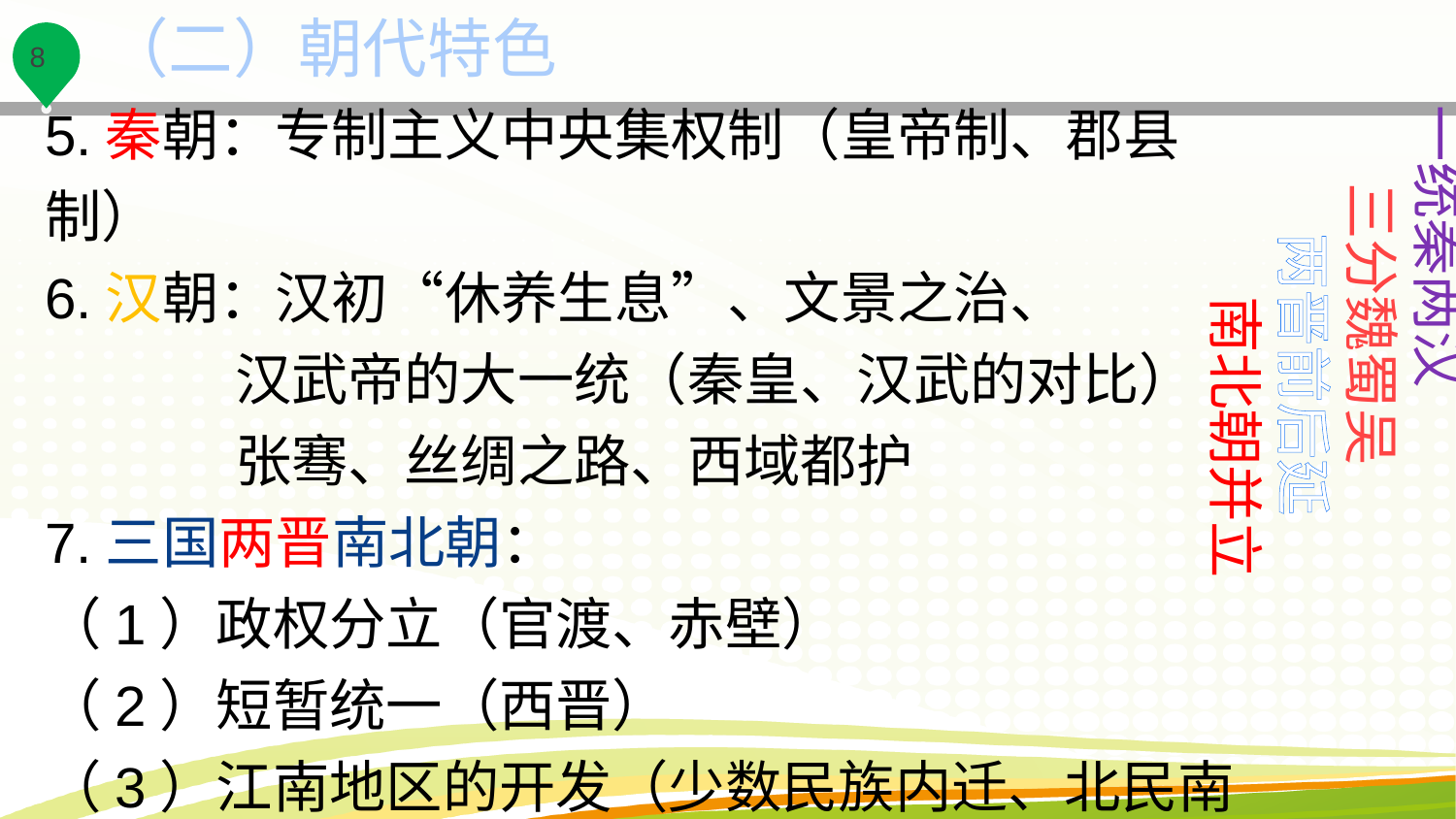

（二）朝代特色
5.秦朝：专制主义中央集权制（皇帝制、郡县制）
6.汉朝：汉初“休养生息”、文景之治、
              汉武帝的大一统（秦皇、汉武的对比）
              张骞、丝绸之路、西域都护
7.三国两晋南北朝：
（1）政权分立（官渡、赤壁）
（2）短暂统一（西晋）
（3）江南地区的开发（少数民族内迁、北民南迁）
（4）北魏孝文帝改革（迁都、汉化、民族交融）

一统秦两汉
     三分魏蜀吴
         两晋前后延
              南北朝并立